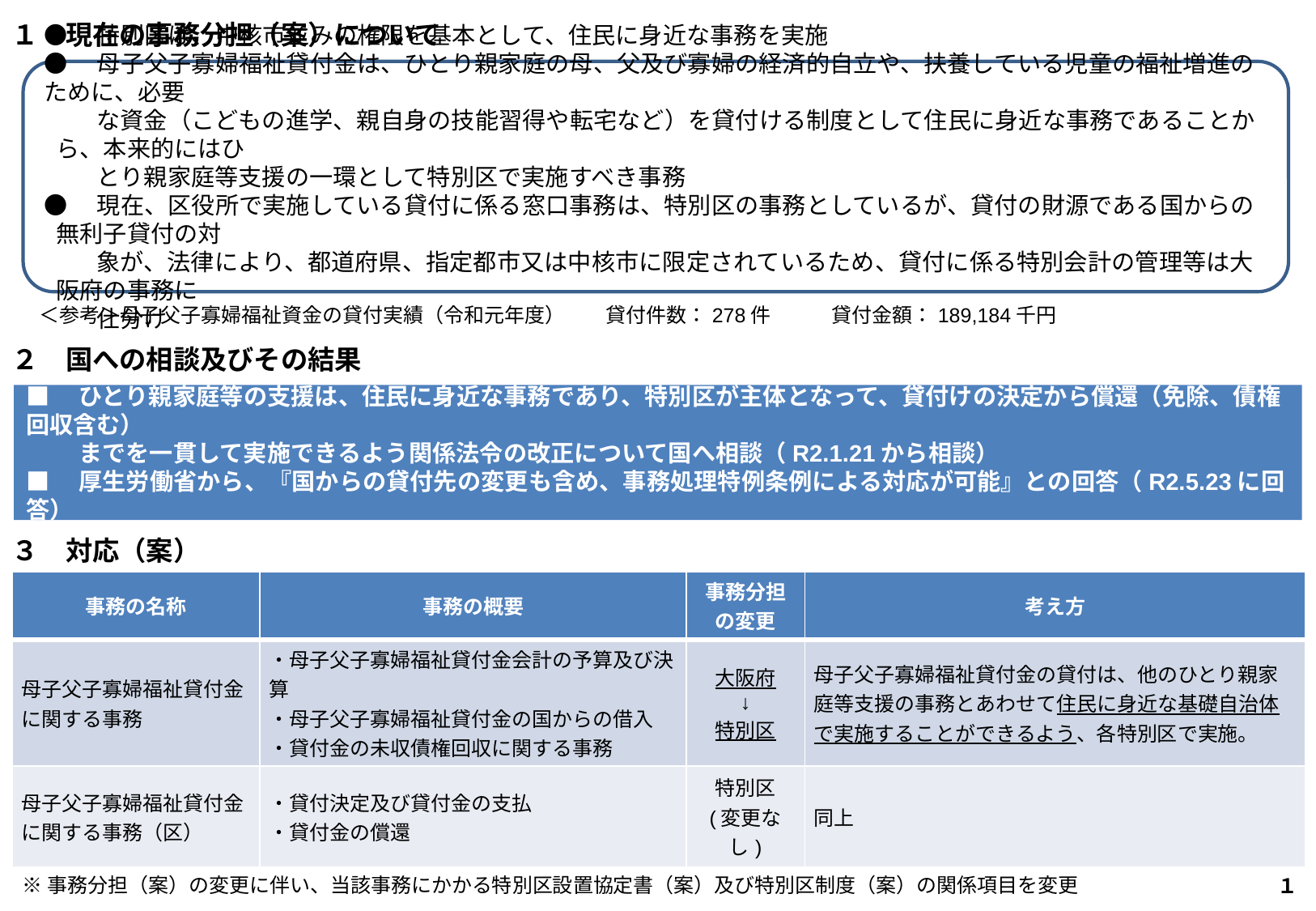

１　現在の事務分担（案）について
●　特別区は、中核市並みの権限を基本として、住民に身近な事務を実施
●　母子父子寡婦福祉貸付金は、ひとり親家庭の母、父及び寡婦の経済的自立や、扶養している児童の福祉増進のために、必要
　　 な資金（こどもの進学、親自身の技能習得や転宅など）を貸付ける制度として住民に身近な事務であることから、本来的にはひ
　　 とり親家庭等支援の一環として特別区で実施すべき事務
●　現在、区役所で実施している貸付に係る窓口事務は、特別区の事務としているが、貸付の財源である国からの無利子貸付の対
　　 象が、法律により、都道府県、指定都市又は中核市に限定されているため、貸付に係る特別会計の管理等は大阪府の事務に
　　 仕分け
＜参考＞母子父子寡婦福祉資金の貸付実績（令和元年度）　　貸付件数：278件　　　貸付金額：189,184千円
２　国への相談及びその結果
■　ひとり親家庭等の支援は、住民に身近な事務であり、特別区が主体となって、貸付けの決定から償還（免除、債権回収含む）
　　 までを一貫して実施できるよう関係法令の改正について国へ相談（R2.1.21から相談）
■　厚生労働省から、『国からの貸付先の変更も含め、事務処理特例条例による対応が可能』との回答（R2.5.23に回答）
３　対応（案）
| 事務の名称 | 事務の概要 | 事務分担 の変更 | 考え方 |
| --- | --- | --- | --- |
| 母子父子寡婦福祉貸付金に関する事務 | ・母子父子寡婦福祉貸付金会計の予算及び決算 ・母子父子寡婦福祉貸付金の国からの借入 ・貸付金の未収債権回収に関する事務 | 大阪府 ↓ 特別区 | 母子父子寡婦福祉貸付金の貸付は、他のひとり親家庭等支援の事務とあわせて住民に身近な基礎自治体で実施することができるよう、各特別区で実施。 |
| 母子父子寡婦福祉貸付金に関する事務（区） | ・貸付決定及び貸付金の支払 ・貸付金の償還 | 特別区 (変更なし) | 同上 |
※事務分担（案）の変更に伴い、当該事務にかかる特別区設置協定書（案）及び特別区制度（案）の関係項目を変更
１